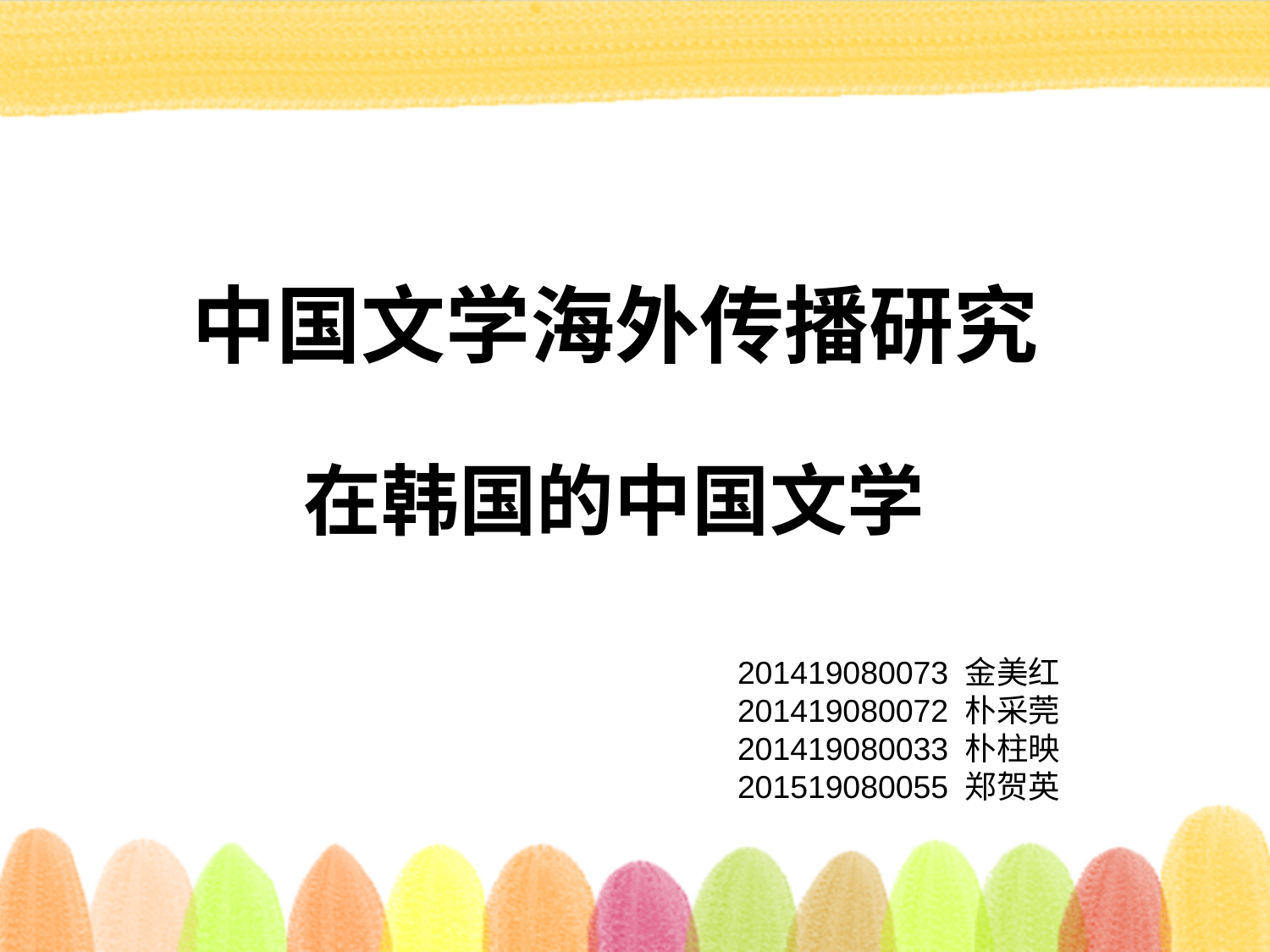

中国文学海外传播研究
# 在韩国的中国文学
201419080073 金美红
201419080072 朴采莞
201419080033 朴柱映
201519080055 郑贺英